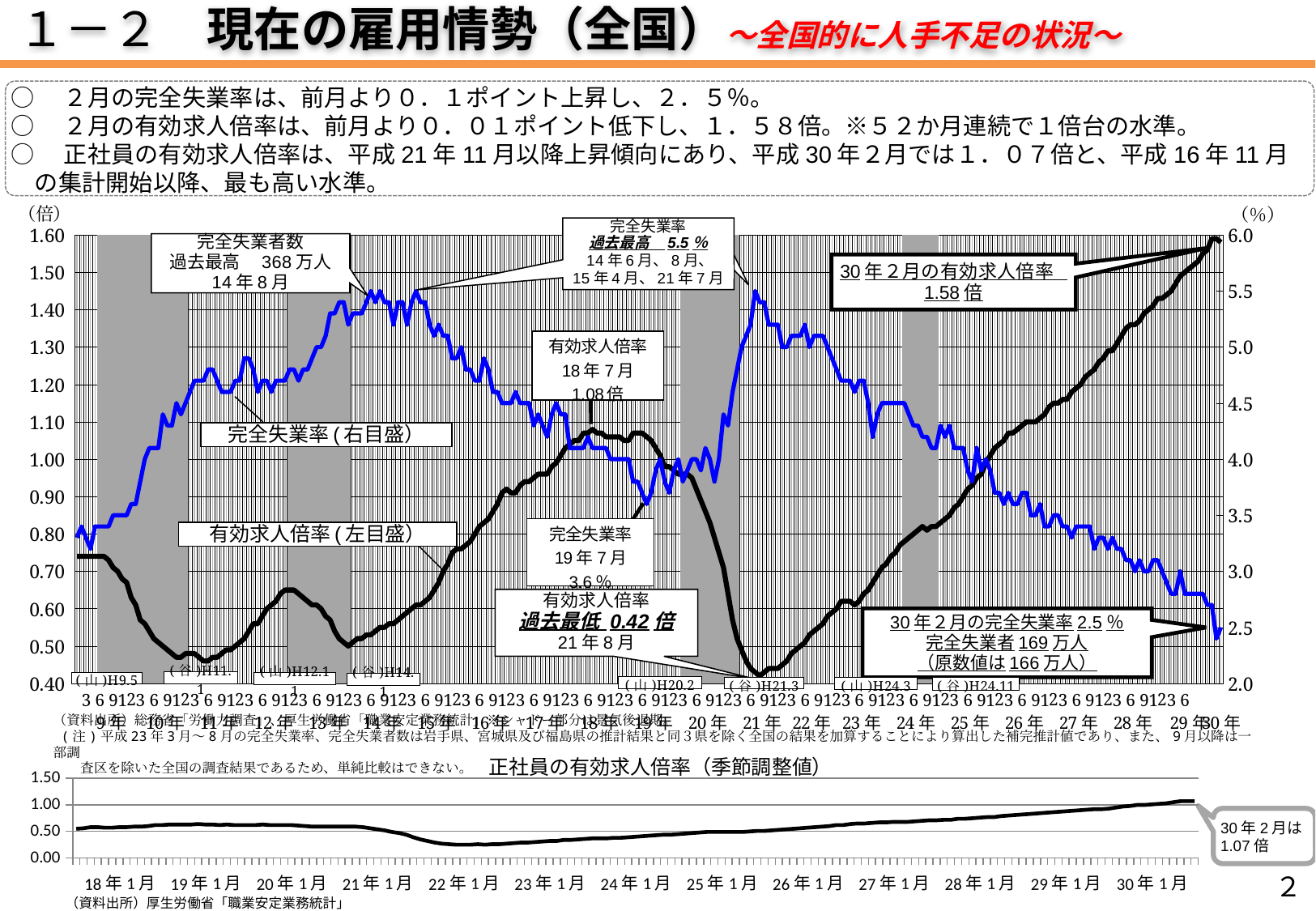

１－２　現在の雇用情勢（全国）～全国的に人手不足の状況～
○　２月の完全失業率は、前月より０．１ポイント上昇し、２．５％。
○　２月の有効求人倍率は、前月より０．０１ポイント低下し、１．５８倍。※５２か月連続で１倍台の水準。
○　正社員の有効求人倍率は、平成21年11月以降上昇傾向にあり、平成30年２月では１．０７倍と、平成16年11月の集計開始以降、最も高い水準。

### Chart

| Category |  |  |  |
|---|---|---|---|
|  | None | 0.74 | 3.3 |
|  | None | 0.74 | 3.4 |
| 3 | None | 0.74 | 3.3 |
|  | None | 0.74 | 3.2 |
|  | None | 0.74 | 3.4 |
| 6 | 1.6 | 0.74 | 3.4 |
|  | 1.6 | 0.74 | 3.4 |
|  | 1.6 | 0.73 | 3.4 |
| 9 | 1.6 | 0.71 | 3.5 |
|  | 1.6 | 0.7 | 3.5 |
|  | 1.6 | 0.68 | 3.5 |
| 12 | 1.6 | 0.67 | 3.5 |
|  | 1.6 | 0.63 | 3.6 |
|  | 1.6 | 0.61 | 3.6 |
| 3 | 1.6 | 0.57 | 3.8 |
|  | 1.6 | 0.56 | 4.0 |
|  | 1.6 | 0.54 | 4.1 |
| 6 | 1.6 | 0.52 | 4.1 |
|  | 1.6 | 0.51 | 4.1 |
|  | 1.6 | 0.5 | 4.4 |
| 9 | 1.6 | 0.49 | 4.3 |
|  | 1.6 | 0.48 | 4.3 |
|  | 1.6 | 0.47 | 4.5 |
| 12 | 1.6 | 0.47 | 4.4 |
|  | 1.6 | 0.48 | 4.5 |
|  | None | 0.48 | 4.6 |
| 3 | None | 0.48 | 4.7 |
|  | None | 0.47 | 4.7 |
|  | None | 0.46 | 4.7 |
| 6 | None | 0.46 | 4.8 |
|  | None | 0.47 | 4.8 |
|  | None | 0.47 | 4.7 |
| 9 | None | 0.48 | 4.6 |
|  | None | 0.49 | 4.6 |
|  | None | 0.49 | 4.6 |
| 12 | None | 0.5 | 4.7 |
|  | None | 0.51 | 4.7 |
|  | None | 0.52 | 4.9 |
| 3 | None | 0.54 | 4.9 |
|  | None | 0.56 | 4.8 |
|  | None | 0.56 | 4.6 |
| 6 | None | 0.58 | 4.7 |
|  | None | 0.6 | 4.7 |
|  | None | 0.61 | 4.6 |
| 9 | None | 0.62 | 4.7 |
|  | None | 0.64 | 4.7 |
|  | None | 0.65 | 4.7 |
| 12 | 1.6 | 0.65 | 4.8 |
|  | 1.6 | 0.65 | 4.8 |
|  | 1.6 | 0.64 | 4.7 |
| 3 | 1.6 | 0.63 | 4.8 |
|  | 1.6 | 0.62 | 4.8 |
|  | 1.6 | 0.61 | 4.9 |
| 6 | 1.6 | 0.61 | 5.0 |
|  | 1.6 | 0.6 | 5.0 |
|  | 1.6 | 0.58 | 5.1 |
| 9 | 1.6 | 0.57 | 5.3 |
|  | 1.6 | 0.54 | 5.3 |
|  | 1.6 | 0.52 | 5.4 |
| 12 | 1.6 | 0.51 | 5.4 |
|  | 1.6 | 0.5 | 5.2 |
|  | None | 0.51 | 5.3 |
| 3 | None | 0.52 | 5.3 |
|  | None | 0.52 | 5.3 |
|  | None | 0.53 | 5.4 |
| 6 | None | 0.53 | 5.5 |
|  | None | 0.54 | 5.4 |
|  | None | 0.55 | 5.5 |
| 9 | None | 0.55 | 5.4 |
|  | None | 0.56 | 5.4 |
|  | None | 0.56 | 5.2 |
| 12 | None | 0.57 | 5.4 |
|  | None | 0.58 | 5.4 |
|  | None | 0.59 | 5.2 |
| 3 | None | 0.6 | 5.4 |
|  | None | 0.61 | 5.5 |
|  | None | 0.61 | 5.4 |
| 6 | None | 0.62 | 5.4 |
|  | None | 0.63 | 5.2 |
|  | None | 0.65 | 5.1 |
| 9 | None | 0.67 | 5.2 |
|  | None | 0.7 | 5.1 |
|  | None | 0.72 | 5.1 |
| 12 | None | 0.75 | 4.9 |
|  | None | 0.76 | 4.9 |
|  | None | 0.76 | 5.0 |
| 3 | None | 0.77 | 4.8 |
|  | None | 0.78 | 4.8 |
|  | None | 0.8 | 4.7 |
| 6 | None | 0.82 | 4.7 |
|  | None | 0.83 | 4.9 |
|  | None | 0.84 | 4.8 |
| 9 | None | 0.86 | 4.6 |
|  | None | 0.88 | 4.6 |
|  | None | 0.91 | 4.5 |
| 12 | None | 0.92 | 4.5 |
|  | None | 0.91 | 4.5 |
|  | None | 0.91 | 4.6 |
| 3 | None | 0.93 | 4.5 |
|  | None | 0.94 | 4.5 |
|  | None | 0.94 | 4.5 |
| 6 | None | 0.95 | 4.3 |
|  | None | 0.96 | 4.4 |
|  | None | 0.96 | 4.3 |
| 9 | None | 0.96 | 4.2 |
|  | None | 0.98 | 4.4 |
|  | None | 0.99 | 4.5 |
| 12 | None | 1.01 | 4.4 |
|  | None | 1.03 | 4.4 |
|  | None | 1.04 | 4.1 |
| 3 | None | 1.05 | 4.1 |
|  | None | 1.05 | 4.1 |
|  | None | 1.07 | 4.1 |
| 6 | None | 1.07 | 4.2 |
|  | None | 1.08 | 4.1 |
|  | None | 1.07 | 4.1 |
| 9 | None | 1.07 | 4.1 |
|  | None | 1.06 | 4.1 |
|  | None | 1.06 | 4.0 |
| 12 | None | 1.06 | 4.0 |
|  | None | 1.06 | 4.0 |
|  | None | 1.05 | 4.0 |
| 3 | None | 1.05 | 4.0 |
|  | None | 1.07 | 3.8 |
|  | None | 1.07 | 3.8 |
| 6 | None | 1.07 | 3.7 |
|  | None | 1.06 | 3.6 |
|  | None | 1.05 | 3.7 |
| 9 | None | 1.03 | 3.9 |
|  | None | 1.01 | 4.0 |
|  | None | 0.98 | 3.8 |
| 12 | None | 0.98 | 3.7 |
|  | None | 0.97 | 3.9 |
|  | None | 0.96 | 4.0 |
| 3 | 1.6 | 0.96 | 3.8 |
|  | 1.6 | 0.96 | 3.9 |
|  | 1.6 | 0.95 | 4.0 |
| 6 | 1.6 | 0.92 | 4.0 |
|  | 1.6 | 0.89 | 3.9 |
|  | 1.6 | 0.86 | 4.1 |
| 9 | 1.6 | 0.83 | 4.0 |
|  | 1.6 | 0.79 | 3.8 |
|  | 1.6 | 0.75 | 4.0 |
| 12 | 1.6 | 0.71 | 4.4 |
|  | 1.6 | 0.64 | 4.3 |
|  | 1.6 | 0.57 | 4.6 |
| 3 | 1.6 | 0.52 | 4.8 |
|  | None | 0.49 | 5.0 |
|  | None | 0.46 | 5.1 |
| 6 | None | 0.44 | 5.2 |
|  | None | 0.43 | 5.5 |
|  | None | 0.42 | 5.4 |
| 9 | None | 0.43 | 5.4 |
|  | None | 0.44 | 5.2 |
|  | None | 0.44 | 5.2 |
| 12 | None | 0.44 | 5.2 |
|  | None | 0.45 | 5.0 |
|  | None | 0.46 | 5.0 |
| 3 | None | 0.48 | 5.1 |
|  | None | 0.49 | 5.1 |
|  | None | 0.5 | 5.1 |
| 6 | None | 0.51 | 5.2 |
|  | None | 0.53 | 5.0 |
|  | None | 0.54 | 5.1 |
| 9 | None | 0.55 | 5.1 |
|  | None | 0.56 | 5.1 |
|  | None | 0.58 | 5.0 |
| 12 | None | 0.59 | 4.9 |
|  | None | 0.6 | 4.8 |
|  | None | 0.62 | 4.7 |
| 3 | None | 0.62 | 4.7 |
|  | None | 0.62 | 4.7 |
|  | None | 0.61 | 4.6 |
| 6 | None | 0.62 | 4.7 |
|  | None | 0.64 | 4.7 |
|  | None | 0.65 | 4.5 |
| 9 | None | 0.67 | 4.2 |
|  | None | 0.69 | 4.4 |
|  | None | 0.71 | 4.5 |
| 12 | None | 0.72 | 4.5 |
|  | None | 0.74 | 4.5 |
|  | None | 0.75 | 4.5 |
| 3 | None | 0.77 | 4.5 |
|  | 1.6 | 0.78 | 4.5 |
|  | 1.6 | 0.79 | 4.4 |
| 6 | 1.6 | 0.8 | 4.3 |
|  | 1.6 | 0.81 | 4.3 |
|  | 1.6 | 0.82 | 4.2 |
| 9 | 1.6 | 0.81 | 4.2 |
|  | 1.6 | 0.82 | 4.1 |
|  | 1.6 | 0.82 | 4.1 |
| 12 | None | 0.83 | 4.3 |
|  | None | 0.84 | 4.2 |
|  | None | 0.85 | 4.3 |
| 3 | None | 0.87 | 4.1 |
|  | None | 0.88 | 4.1 |
|  | None | 0.9 | 4.1 |
| 6 | None | 0.92 | 3.9 |
|  | None | 0.93 | 3.8 |
|  | None | 0.95 | 4.1 |
| 9 | None | 0.96 | 3.9 |
|  | None | 0.99 | 4.0 |
|  | None | 1.01 | 3.9 |
| 12 | None | 1.03 | 3.7 |
|  | None | 1.04 | 3.7 |
|  | None | 1.05 | 3.6 |
| 3 | None | 1.07 | 3.7 |
|  | None | 1.07 | 3.6 |
|  | None | 1.08 | 3.6 |
| 6 | None | 1.09 | 3.7 |
|  | None | 1.1 | 3.7 |
|  | None | 1.1 | 3.5 |
| 9 | None | 1.1 | 3.5 |
|  | None | 1.11 | 3.6 |
|  | None | 1.12 | 3.4 |
| 12 | None | 1.14 | 3.4 |
|  | None | 1.15 | 3.5 |
|  | None | 1.15 | 3.5 |
| 3 | None | 1.16 | 3.4 |
|  | None | 1.16 | 3.4 |
|  | None | 1.18 | 3.3 |
| 6 | None | 1.19 | 3.4 |
|  | None | 1.2 | 3.4 |
|  | None | 1.22 | 3.4 |
| 9 | None | 1.23 | 3.4 |
|  | None | 1.24 | 3.2 |
|  | None | 1.26 | 3.3 |
| 12 | None | 1.27 | 3.3 |
|  | None | 1.29 | 3.2 |
|  | None | 1.29 | 3.3 |
| 3 | None | 1.31 | 3.2 |
|  | None | 1.33 | 3.2 |
|  | None | 1.35 | 3.1 |
| 6 | None | 1.36 | 3.1 |
|  | None | 1.36 | 3.0 |
|  | None | 1.37 | 3.1 |
| 9 | None | 1.39 | 3.0 |
|  | None | 1.4 | 3.0 |
|  | None | 1.41 | 3.1 |
| 12 | None | 1.43 | 3.1 |
|  | None | 1.43 | 3.0 |
|  | None | 1.44 | 2.9 |
| 3 | None | 1.45 | 2.8 |
|  | None | 1.47 | 2.8 |
|  | None | 1.49 | 3.0 |
| 6 | None | 1.5 | 2.8 |
|  | None | 1.51 | 2.8 |
|  | None | 1.52 | 2.8 |
|  | None | 1.53 | 2.8 |
|  | None | 1.55 | 2.8 |
|  | None | 1.56 | 2.7 |
|  | None | 1.59 | 2.7 |
|  | None | 1.59 | 2.4 |
|  | None | 1.58 | 2.5 |
（資料出所）総務省「労働力調査」、厚生労働省「職業安定業務統計」※シャドー部分は景気後退期。
 (注)平成23年3月～8月の完全失業率、完全失業者数は岩手県、宮城県及び福島県の推計結果と同３県を除く全国の結果を加算することにより算出した補完推計値であり、また、9月以降は一部調
　　査区を除いた全国の調査結果であるため、単純比較はできない。

### Chart

| Category | 0.54 0.54 |
|---|---|
|  | 0.55 |
|  | 0.56 |
|  | 0.58 |
|  | 0.58 |
|  | 0.57 |
|  | 0.57 |
|  | 0.58 |
|  | 0.58 |
|  | 0.59 |
|  | 0.59 |
|  | 0.6 |
| 18年1月 | 0.62 |
|  | 0.62 |
|  | 0.63 |
|  | 0.63 |
|  | 0.63 |
|  | 0.63 |
|  | 0.64 |
|  | 0.63 |
|  | 0.63 |
|  | 0.62 |
|  | 0.63 |
|  | 0.62 |
| 19年1月 | 0.62 |
|  | 0.62 |
|  | 0.62 |
|  | 0.63 |
|  | 0.62 |
|  | 0.62 |
|  | 0.62 |
|  | 0.62 |
|  | 0.61 |
|  | 0.6 |
|  | 0.59 |
|  | 0.59 |
| 20年1月 | 0.59 |
|  | 0.59 |
|  | 0.59 |
|  | 0.59 |
|  | 0.59 |
|  | 0.58 |
|  | 0.56 |
|  | 0.54 |
|  | 0.52 |
|  | 0.49 |
|  | 0.47 |
|  | 0.44 |
| 21年1月 | 0.39 |
|  | 0.35 |
|  | 0.32 |
|  | 0.29 |
|  | 0.27 |
|  | 0.26 |
|  | 0.25 |
|  | 0.25 |
|  | 0.25 |
|  | 0.26 |
|  | 0.25 |
|  | 0.26 |
| 22年1月 | 0.26 |
|  | 0.27 |
|  | 0.28 |
|  | 0.29 |
|  | 0.29 |
|  | 0.3 |
|  | 0.31 |
|  | 0.32 |
|  | 0.32 |
|  | 0.34 |
|  | 0.34 |
|  | 0.35 |
| 23年1月 | 0.36 |
|  | 0.37 |
|  | 0.37 |
|  | 0.37 |
|  | 0.38 |
|  | 0.38 |
|  | 0.39 |
|  | 0.4 |
|  | 0.41 |
|  | 0.42 |
|  | 0.43 |
|  | 0.44 |
| 24年1月 | 0.44 |
|  | 0.45 |
|  | 0.46 |
|  | 0.47 |
|  | 0.48 |
|  | 0.49 |
|  | 0.49 |
|  | 0.49 |
|  | 0.49 |
|  | 0.49 |
|  | 0.49 |
|  | 0.5 |
| 25年1月 | 0.51 |
|  | 0.51 |
|  | 0.52 |
|  | 0.53 |
|  | 0.54 |
|  | 0.55 |
|  | 0.56 |
|  | 0.57 |
|  | 0.58 |
|  | 0.59 |
|  | 0.6 |
|  | 0.62 |
| 26年1月 | 0.62 |
|  | 0.64 |
|  | 0.65 |
|  | 0.65 |
|  | 0.66 |
|  | 0.67 |
|  | 0.67 |
|  | 0.68 |
|  | 0.68 |
|  | 0.68 |
|  | 0.69 |
|  | 0.7 |
| 27年1月 | 0.71 |
|  | 0.71 |
|  | 0.72 |
|  | 0.72 |
|  | 0.74 |
|  | 0.74 |
|  | 0.75 |
|  | 0.76 |
|  | 0.77 |
|  | 0.77 |
|  | 0.79 |
|  | 0.8 |
| 28年1月 | 0.81 |
|  | 0.82 |
|  | 0.83 |
|  | 0.84 |
|  | 0.85 |
|  | 0.86 |
|  | 0.87 |
|  | 0.88 |
|  | 0.89 |
|  | 0.9 |
|  | 0.91 |
|  | 0.92 |
| 29年1月 | 0.92 |
|  | 0.93 |
|  | 0.95 |
|  | 0.97 |
|  | 0.98 |
|  | 1.0 |
|  | 1.0 |
|  | 1.01 |
|  | 1.02 |
|  | 1.03 |
|  | 1.05 |
|  | 1.07 |
| 30年1月 | 1.07 |
　　　正社員の有効求人倍率（季節調整値）

30年2月は1.07倍
２
（資料出所）厚生労働省「職業安定業務統計」